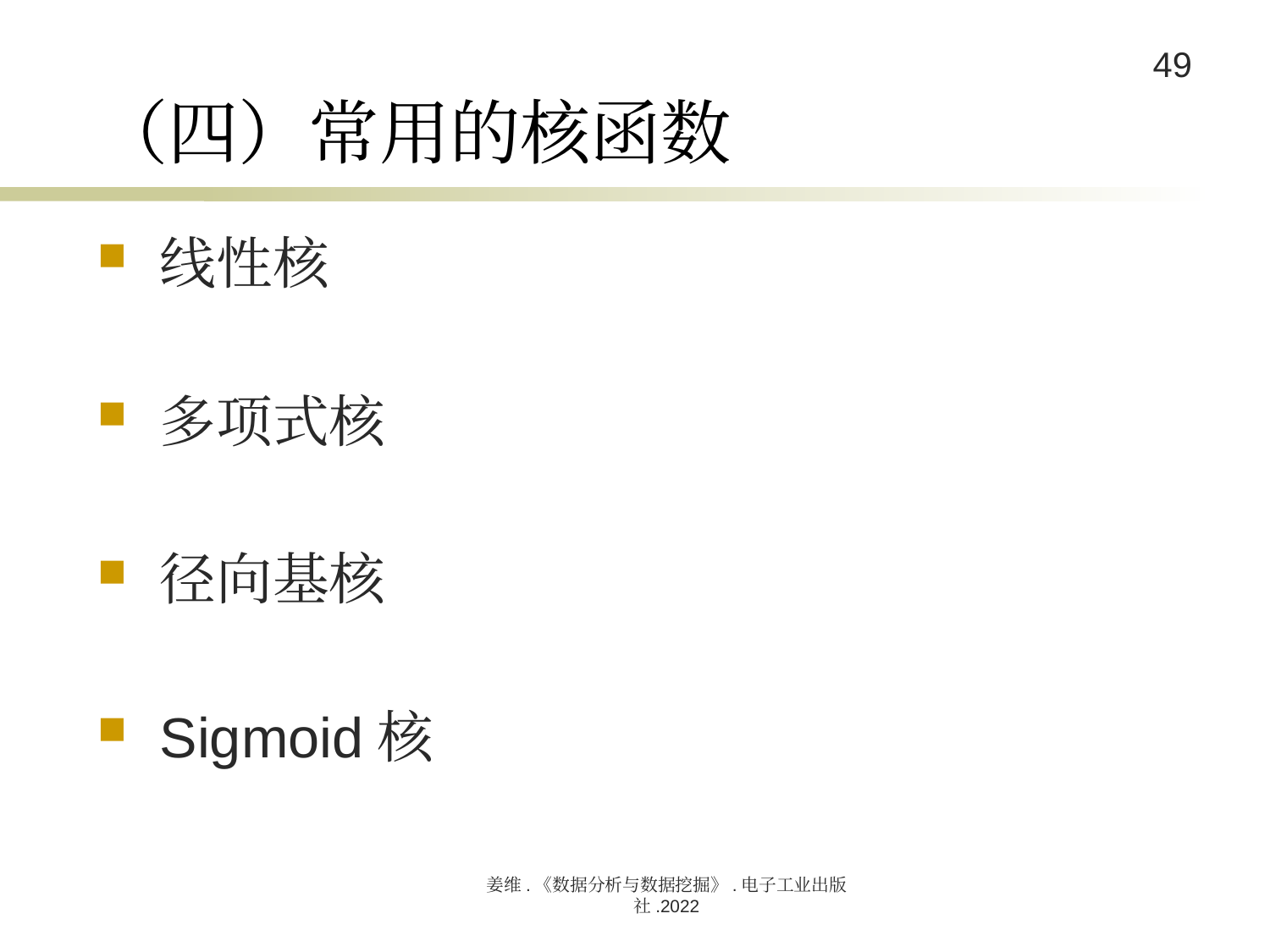

# （四）常用的核函数
线性核

多项式核

径向基核

Sigmoid核
姜维.《数据分析与数据挖掘》.电子工业出版社.2022